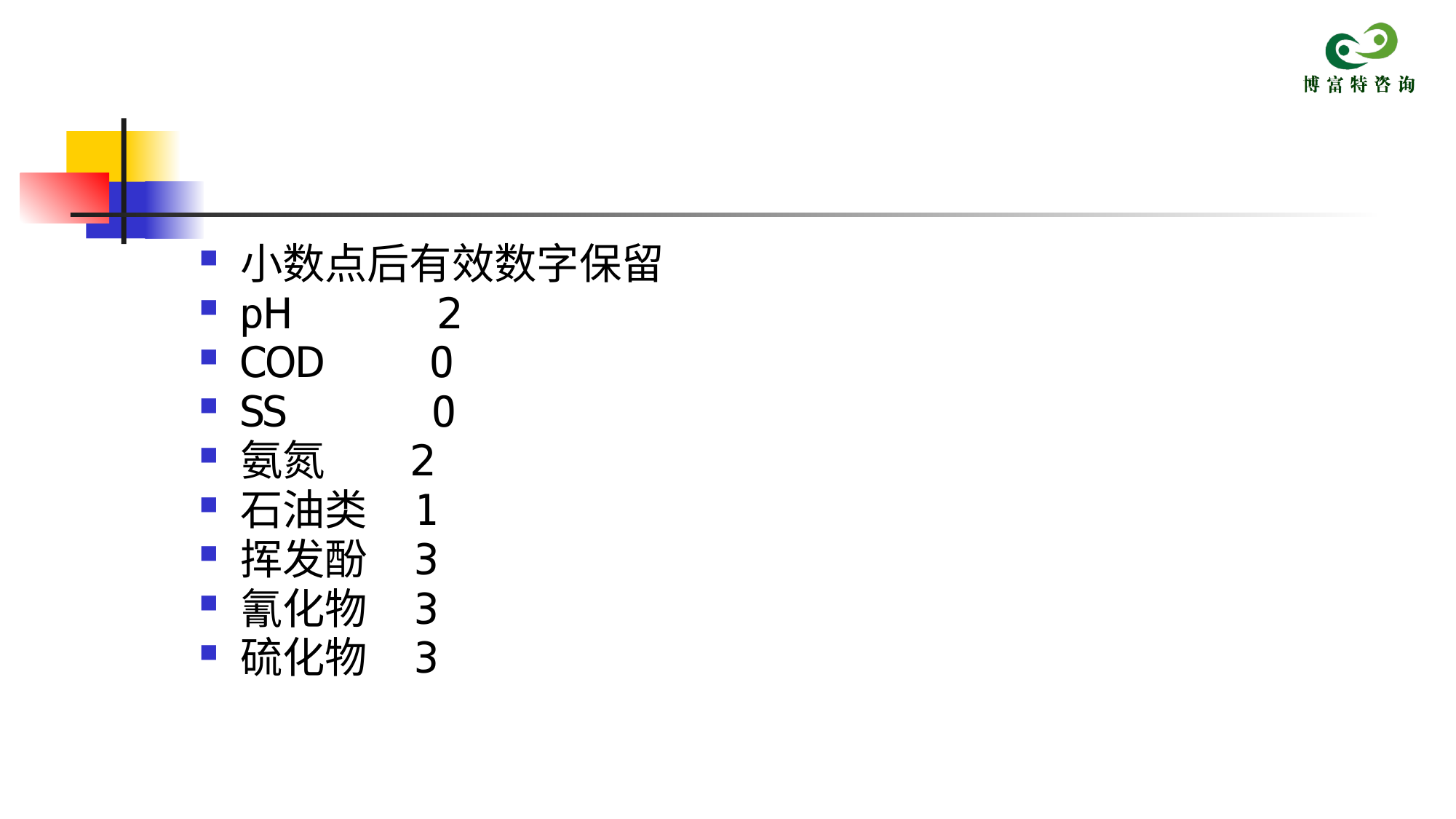

小数点后有效数字保留
pH           2
COD        0
SS           0
氨氮        2
石油类    1
挥发酚    3
氰化物    3
硫化物    3